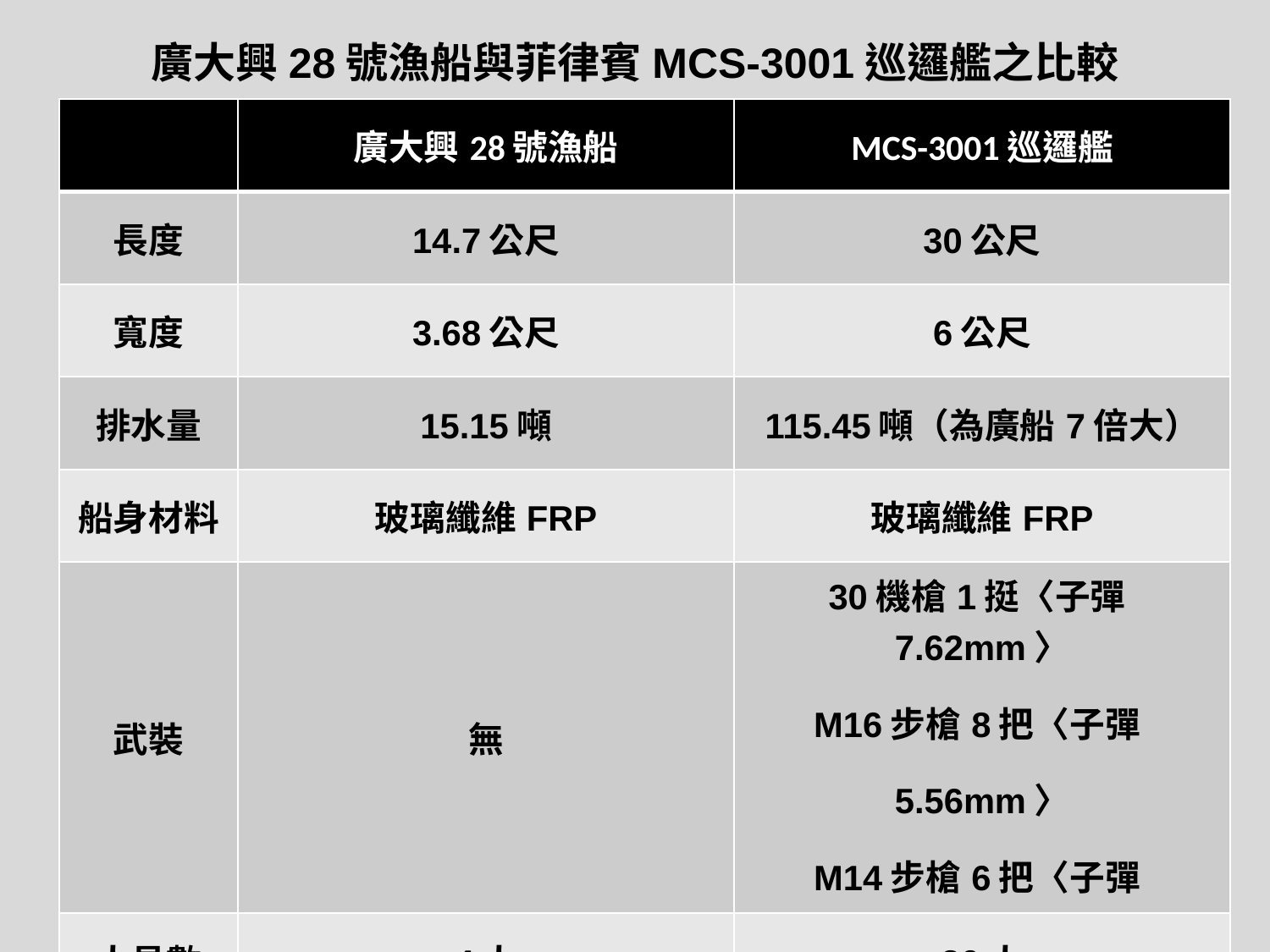

廣大興28號漁船與菲律賓MCS-3001巡邏艦之比較
|  | 廣大興28號漁船 | MCS-3001巡邏艦 |
| --- | --- | --- |
| 長度 | 14.7公尺 | 30公尺 |
| 寬度 | 3.68公尺 | 6公尺 |
| 排水量 | 15.15噸 | 115.45噸（為廣船7倍大） |
| 船身材料 | 玻璃纖維FRP | 玻璃纖維FRP |
| 武裝 | 無 | 30機槍1挺〈子彈7.62mm〉 M16步槍8把〈子彈5.56mm〉 M14步槍6把〈子彈7.62mm〉 |
| 人員數 | 4人 | 20人 |